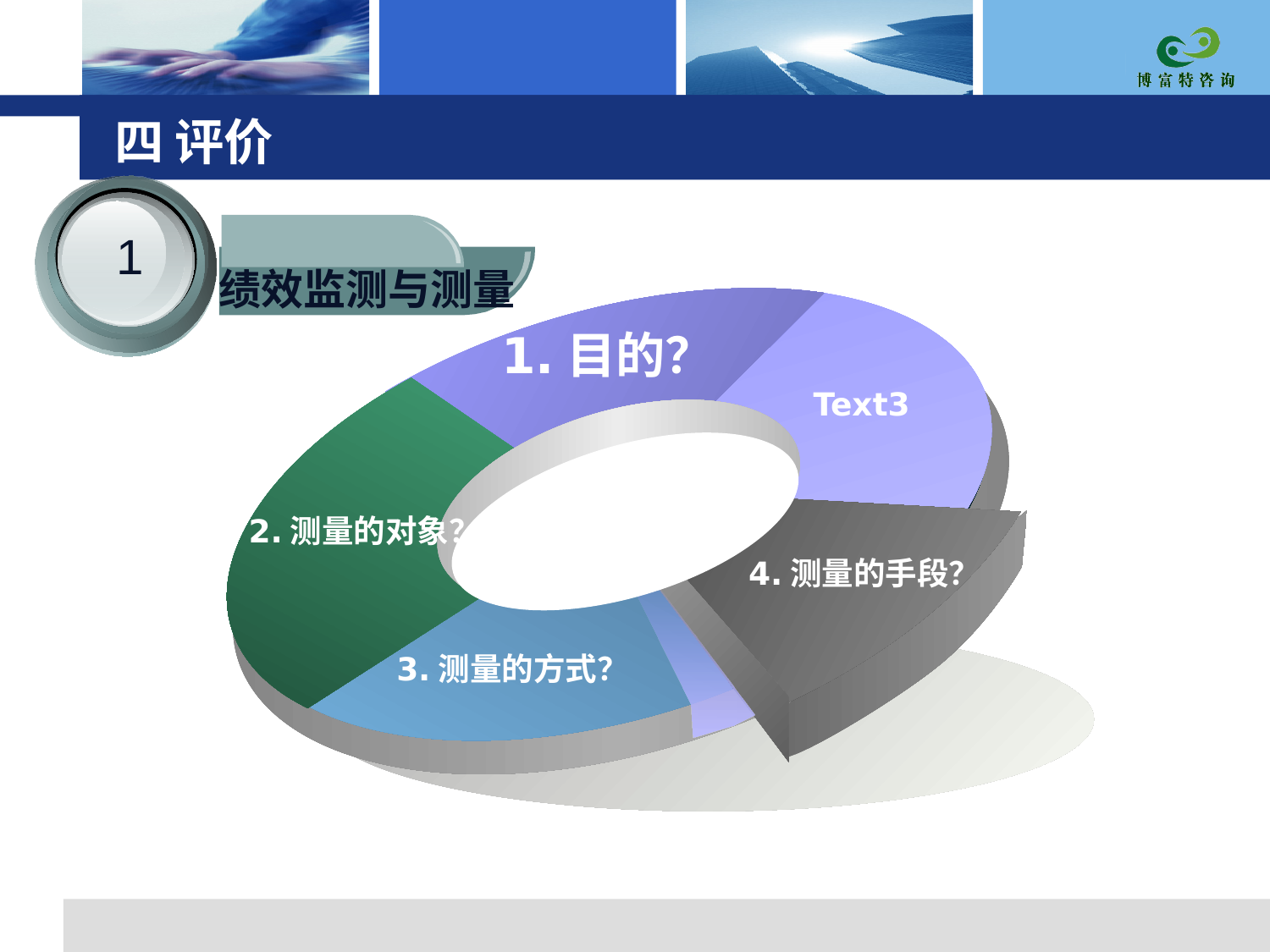

# 四 评价

1

绩效监测与测量

1.目的？

Text3

2.测量的对象？

4.测量的手段？

3.测量的方式？